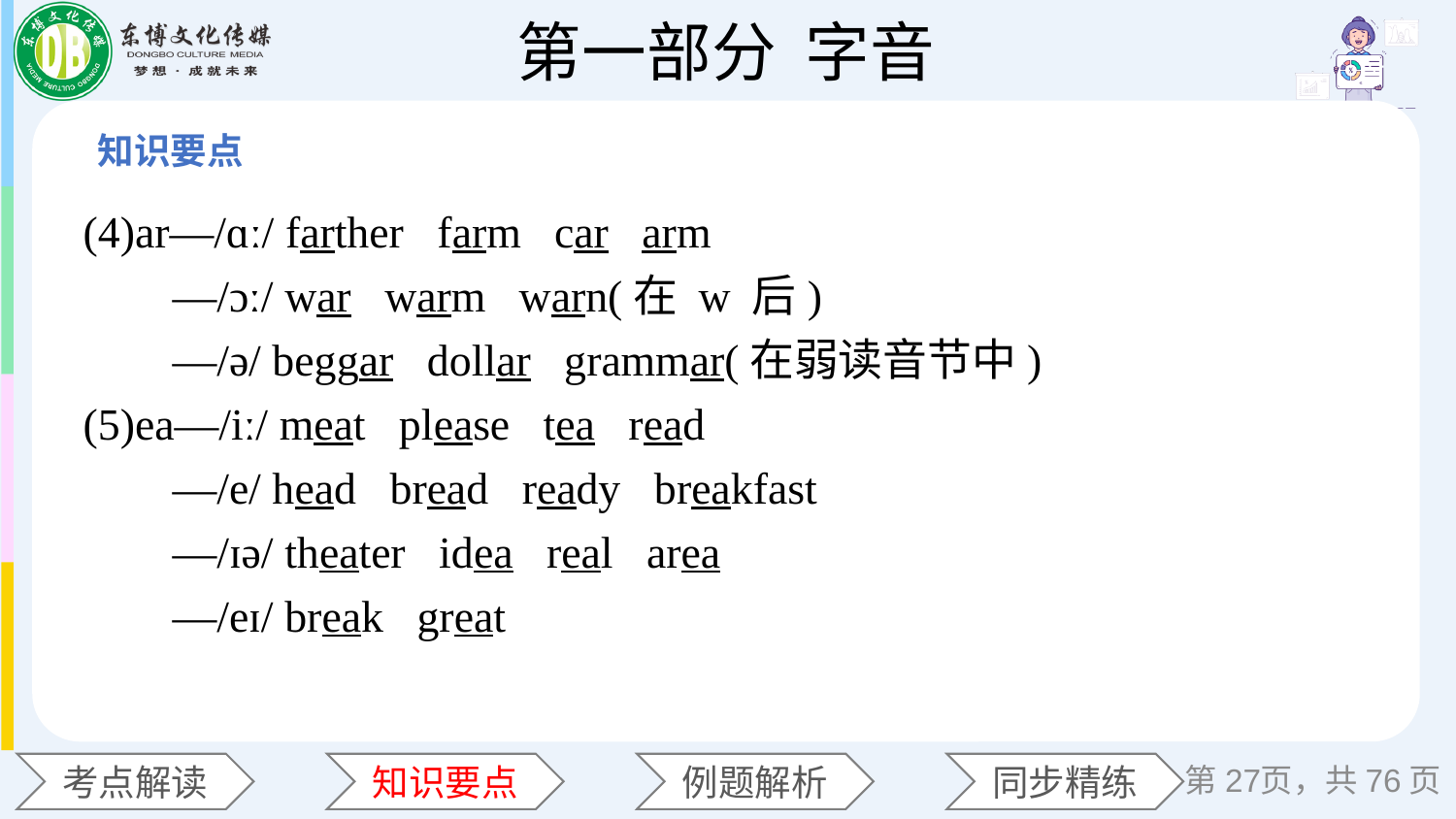

(4)ar—/ɑː/ farther   farm   car   arm
        —/ɔː/ war   warm   warn(在 w 后)
        —/ə/ beggar   dollar   grammar(在弱读音节中)
(5)ea—/iː/ meat   please   tea   read
        —/e/ head   bread   ready   breakfast
        —/ɪə/ theater   idea   real   area
        —/eɪ/ break   great
第27页，共76页